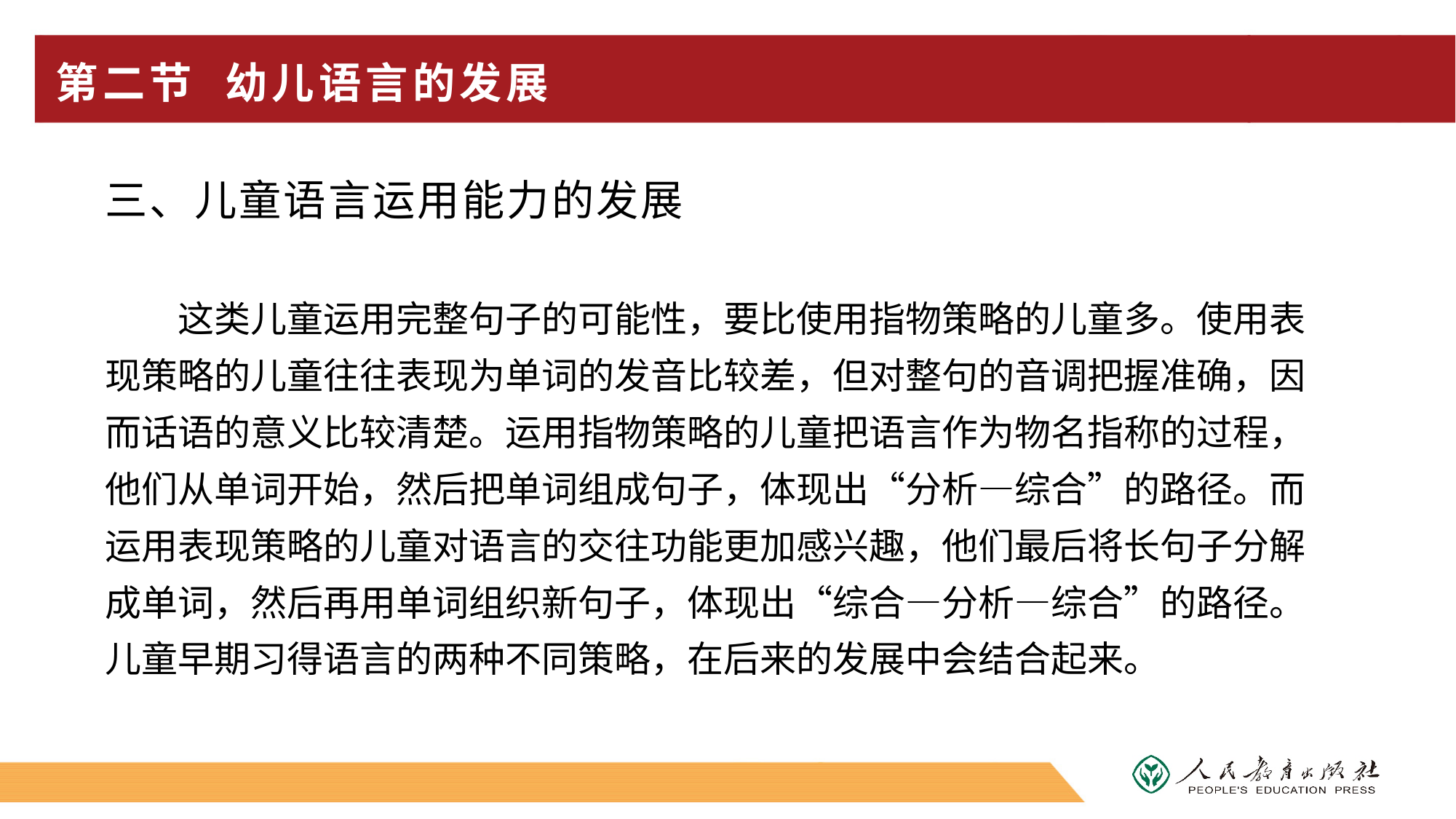

# 第二节  幼儿语言的发展
三、儿童语言运用能力的发展
这类儿童运用完整句子的可能性，要比使用指物策略的儿童多。使用表现策略的儿童往往表现为单词的发音比较差，但对整句的音调把握准确，因而话语的意义比较清楚。运用指物策略的儿童把语言作为物名指称的过程，他们从单词开始，然后把单词组成句子，体现出“分析—综合”的路径。而运用表现策略的儿童对语言的交往功能更加感兴趣，他们最后将长句子分解成单词，然后再用单词组织新句子，体现出“综合—分析—综合”的路径。儿童早期习得语言的两种不同策略，在后来的发展中会结合起来。